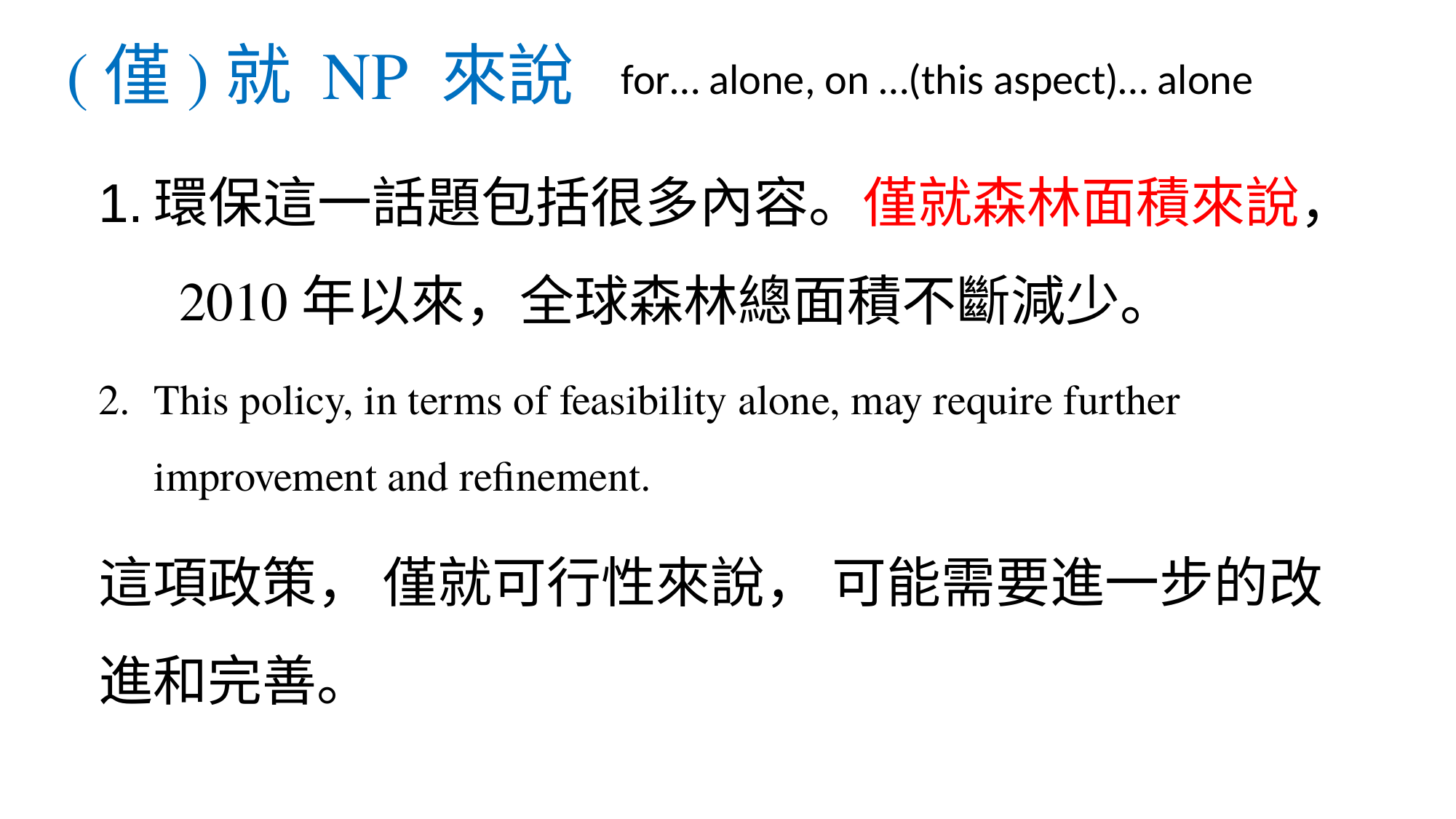

# (僅)就 NP 來說
for… alone, on …(this aspect)… alone
環保這一話題包括很多內容。僅就森林面積來說， 2010年以來，全球森林總面積不斷減少。
This policy, in terms of feasibility alone, may require further improvement and refinement.
這項政策， 僅就可行性來說， 可能需要進一步的改進和完善。